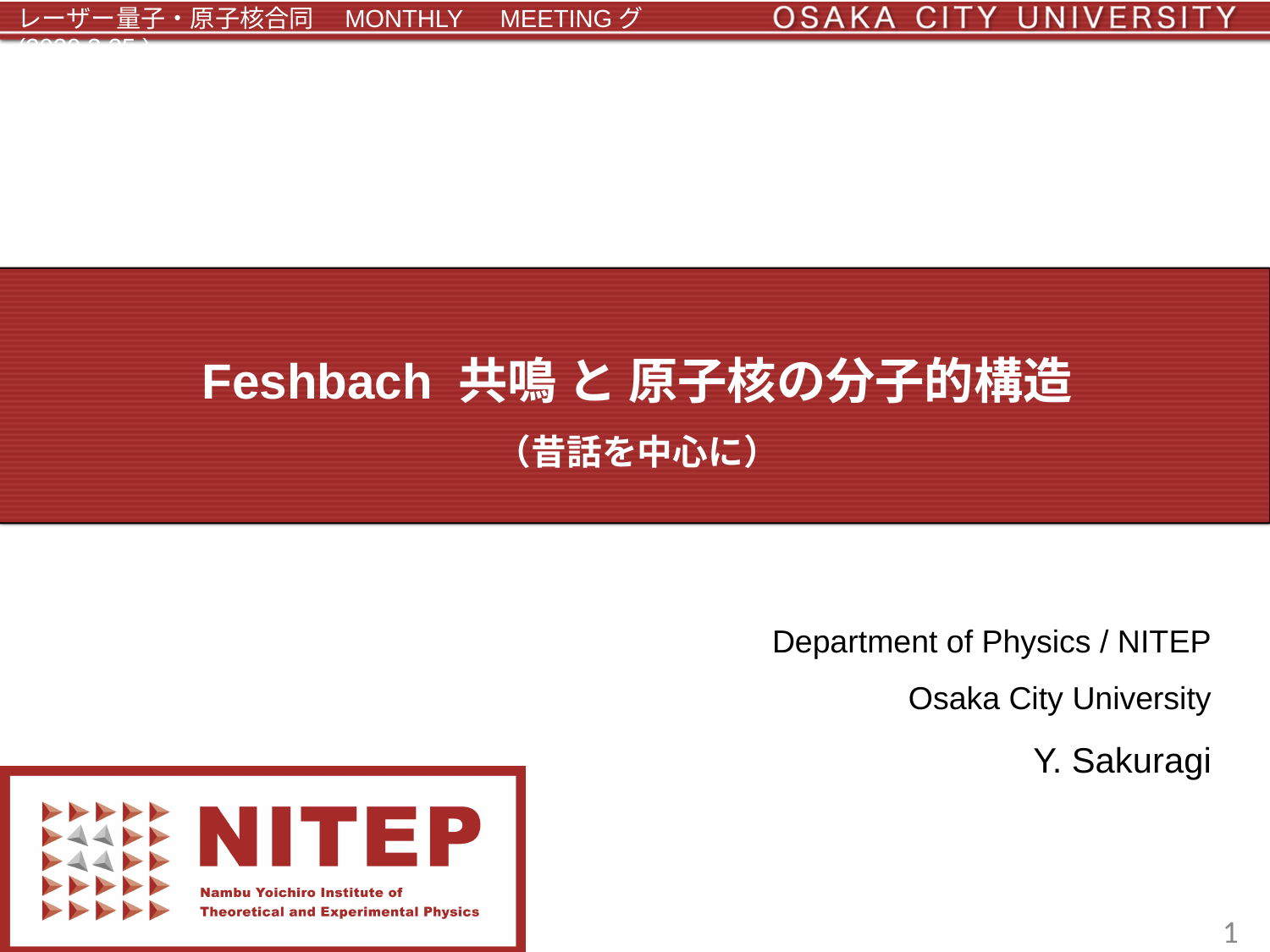

# Feshbach 共鳴 と 原子核の分子的構造 （昔話を中心に）
Department of Physics / NITEP
Osaka City University
Y. Sakuragi
1